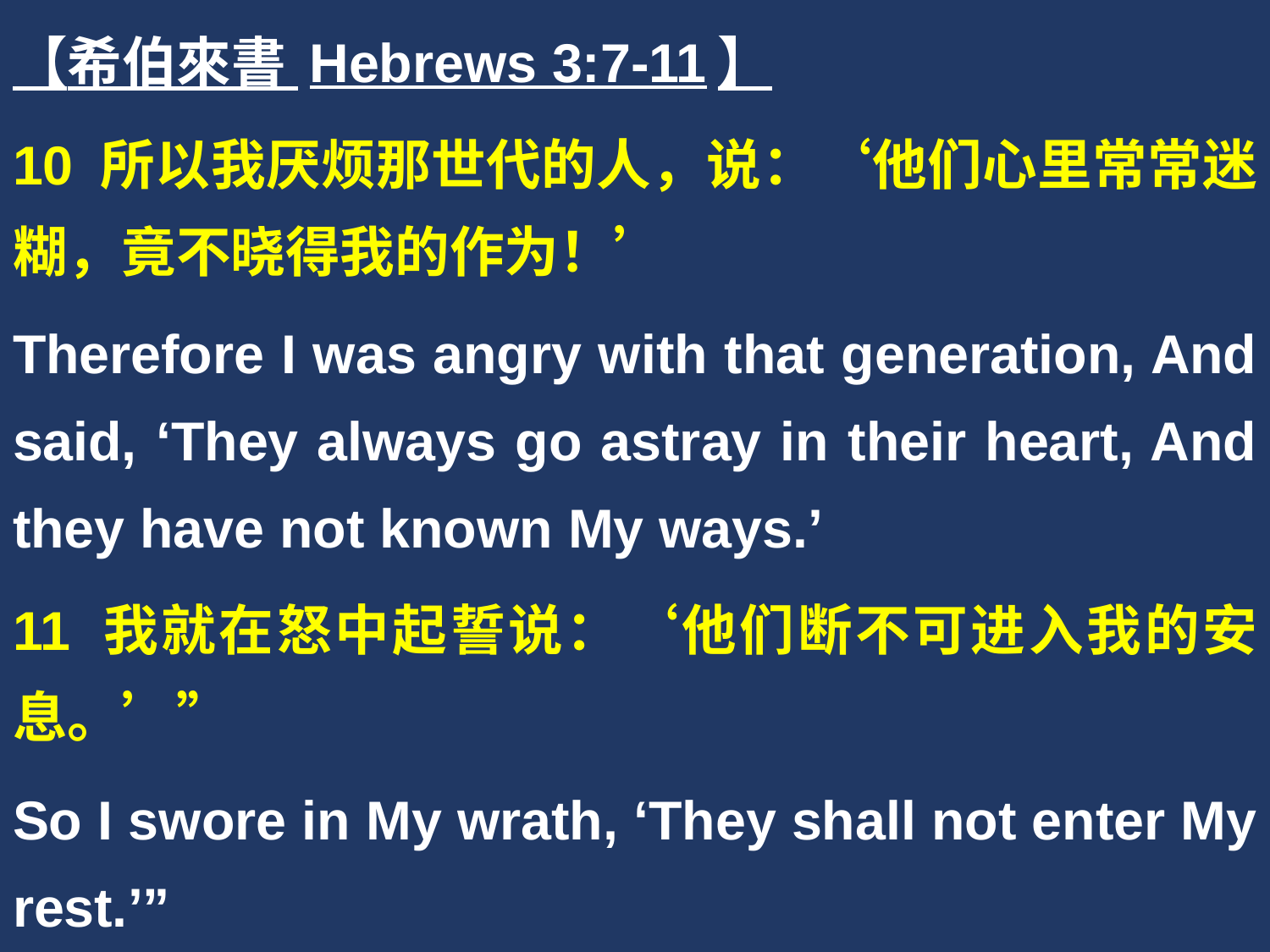

【希伯來書 Hebrews 3:7-11】
10 所以我厌烦那世代的人，说：‘他们心里常常迷糊，竟不晓得我的作为！’
Therefore I was angry with that generation, And said, ‘They always go astray in their heart, And they have not known My ways.’
11 我就在怒中起誓说：‘他们断不可进入我的安息。’”
So I swore in My wrath, ‘They shall not enter My rest.’”